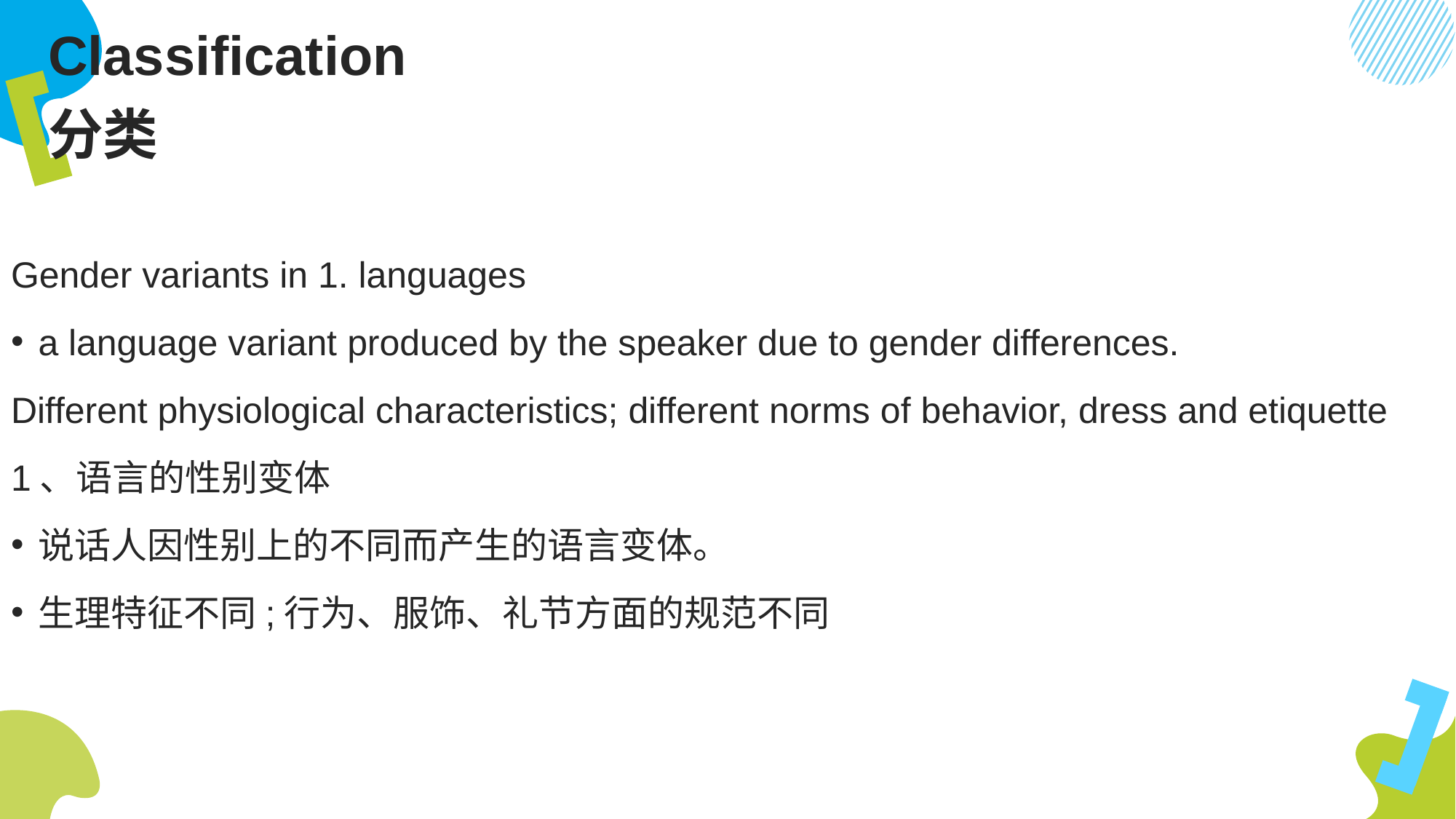

# Classification 分类
Gender variants in 1. languages
a language variant produced by the speaker due to gender differences.
Different physiological characteristics; different norms of behavior, dress and etiquette
1、语言的性别变体
说话人因性别上的不同而产生的语言变体。
生理特征不同;行为、服饰、礼节方面的规范不同